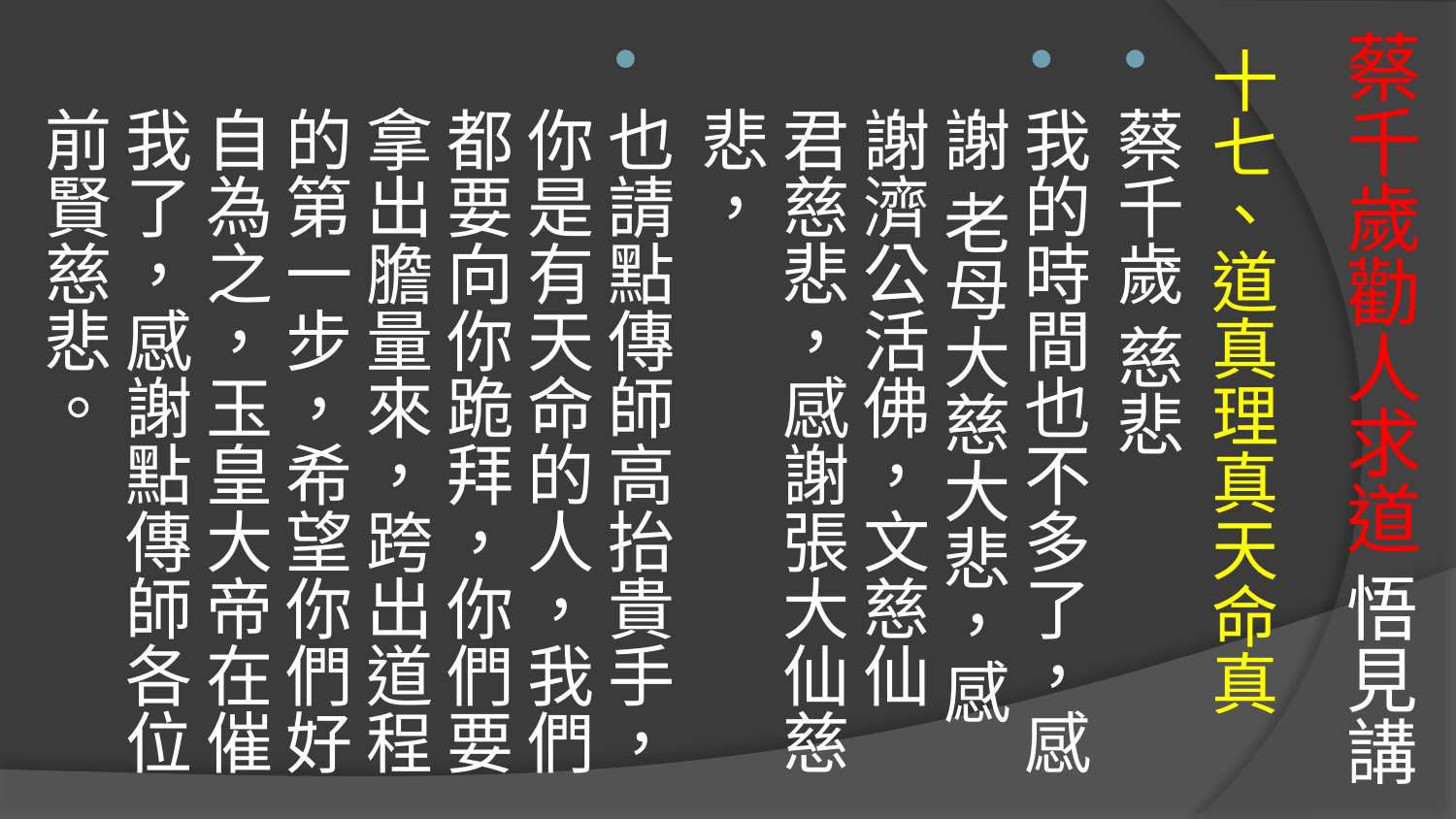

# 蔡千歲勸人求道 悟見講
十七、道真理真天命真
蔡千歲 慈悲
我的時間也不多了，感謝 老母大慈大悲，感謝濟公活佛，文慈仙 君慈悲，感謝張大仙慈悲，
也請點傳師高抬貴手，你是有天命的人，我們都要向你跪拜，你們要拿出膽量來，跨出道程的第一步，希望你們好自為之，玉皇大帝在催我了，感謝點傳師各位前賢慈悲。